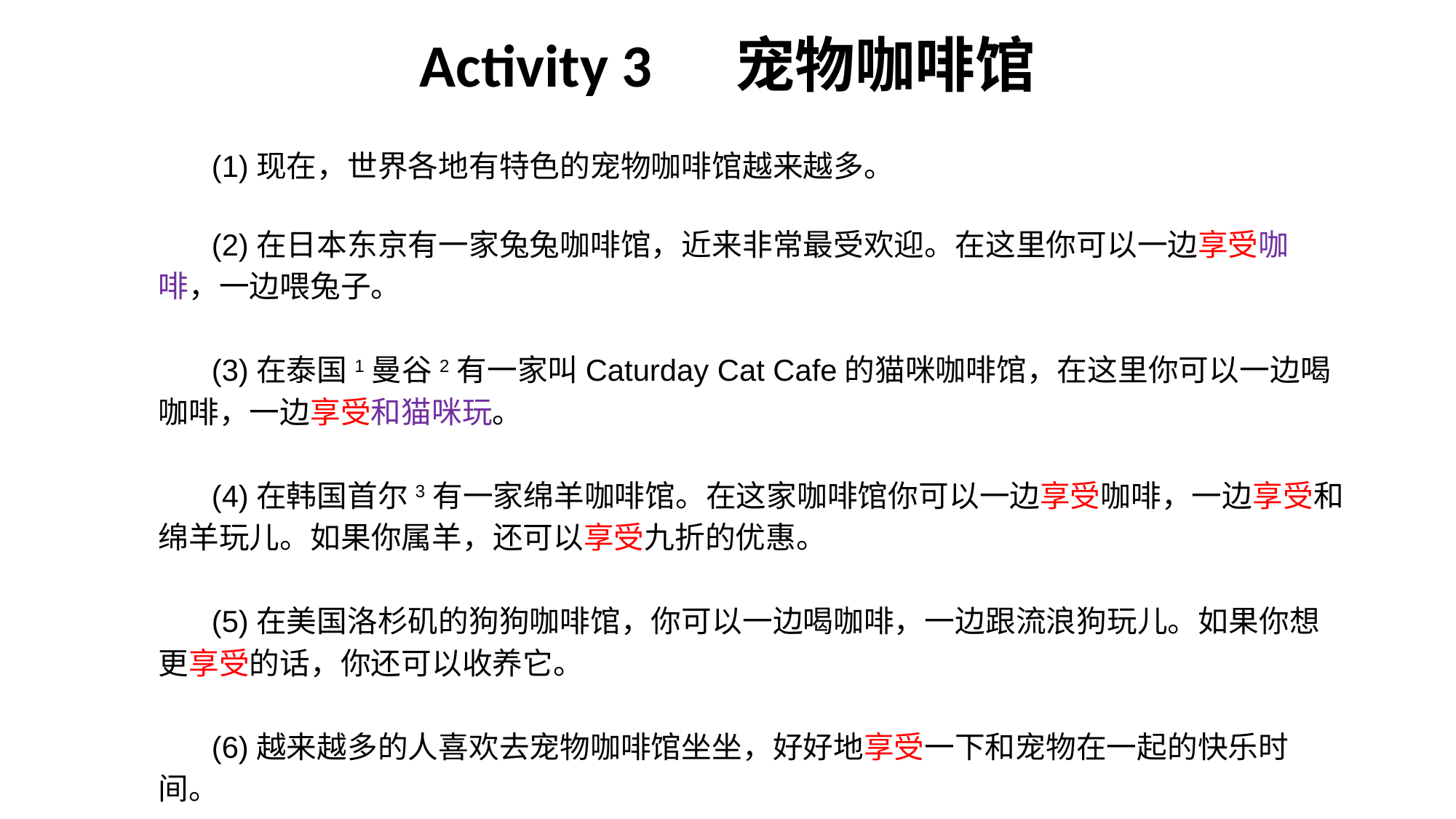

# Activity 3     宠物咖啡馆
(1)现在，世界各地有特色的宠物咖啡馆越来越多。
(2)在日本东京有一家兔兔咖啡馆，近来非常最受欢迎。在这里你可以一边享受咖啡，一边喂兔子。
(3)在泰国1曼谷2有一家叫Caturday Cat Cafe的猫咪咖啡馆，在这里你可以一边喝咖啡，一边享受和猫咪玩。
(4)在韩国首尔3有一家绵羊咖啡馆。在这家咖啡馆你可以一边享受咖啡，一边享受和绵羊玩儿。如果你属羊，还可以享受九折的优惠。
(5)在美国洛杉矶的狗狗咖啡馆，你可以一边喝咖啡，一边跟流浪狗玩儿。如果你想更享受的话，你还可以收养它。
(6)越来越多的人喜欢去宠物咖啡馆坐坐，好好地享受一下和宠物在一起的快乐时间。